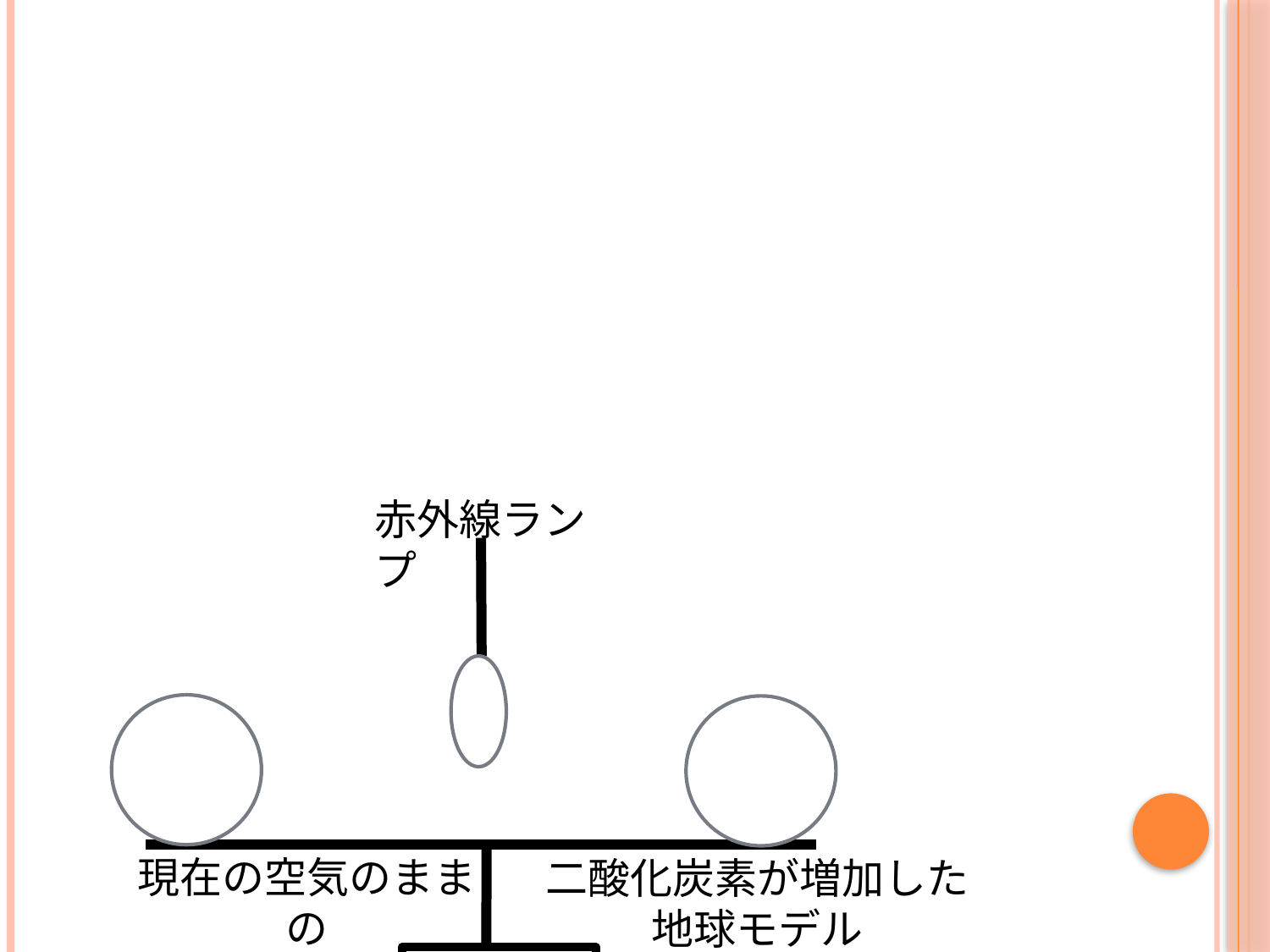

#

赤外線ランプ
モーター
現在の空気のままの
地球モデル
二酸化炭素が増加した地球モデル
スライダックで減圧
→回転数落とす
図2